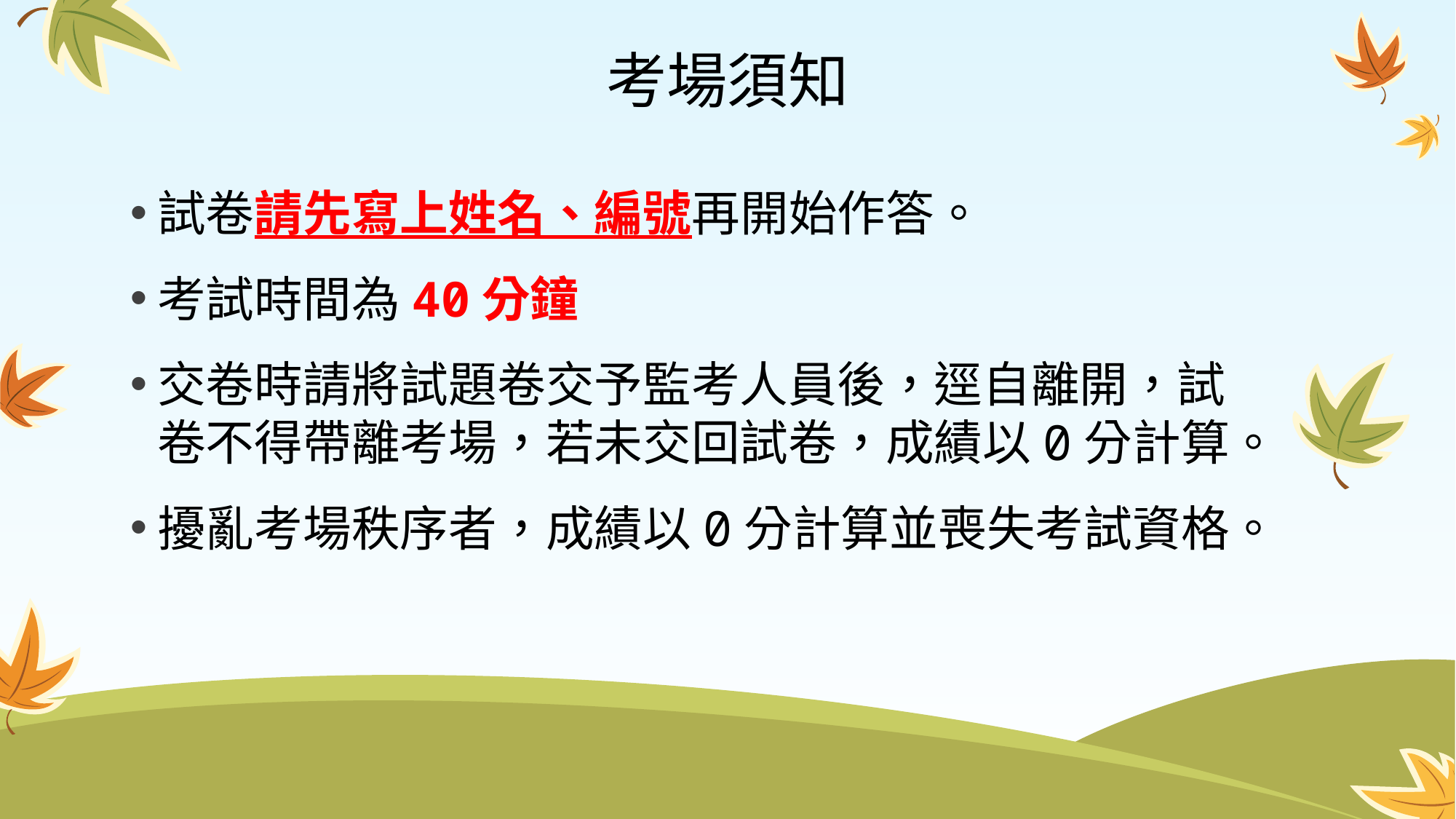

# 考場須知
試卷請先寫上姓名、編號再開始作答。
考試時間為40分鐘
交卷時請將試題卷交予監考人員後，逕自離開，試卷不得帶離考場，若未交回試卷，成績以0分計算。
擾亂考場秩序者，成績以0分計算並喪失考試資格。